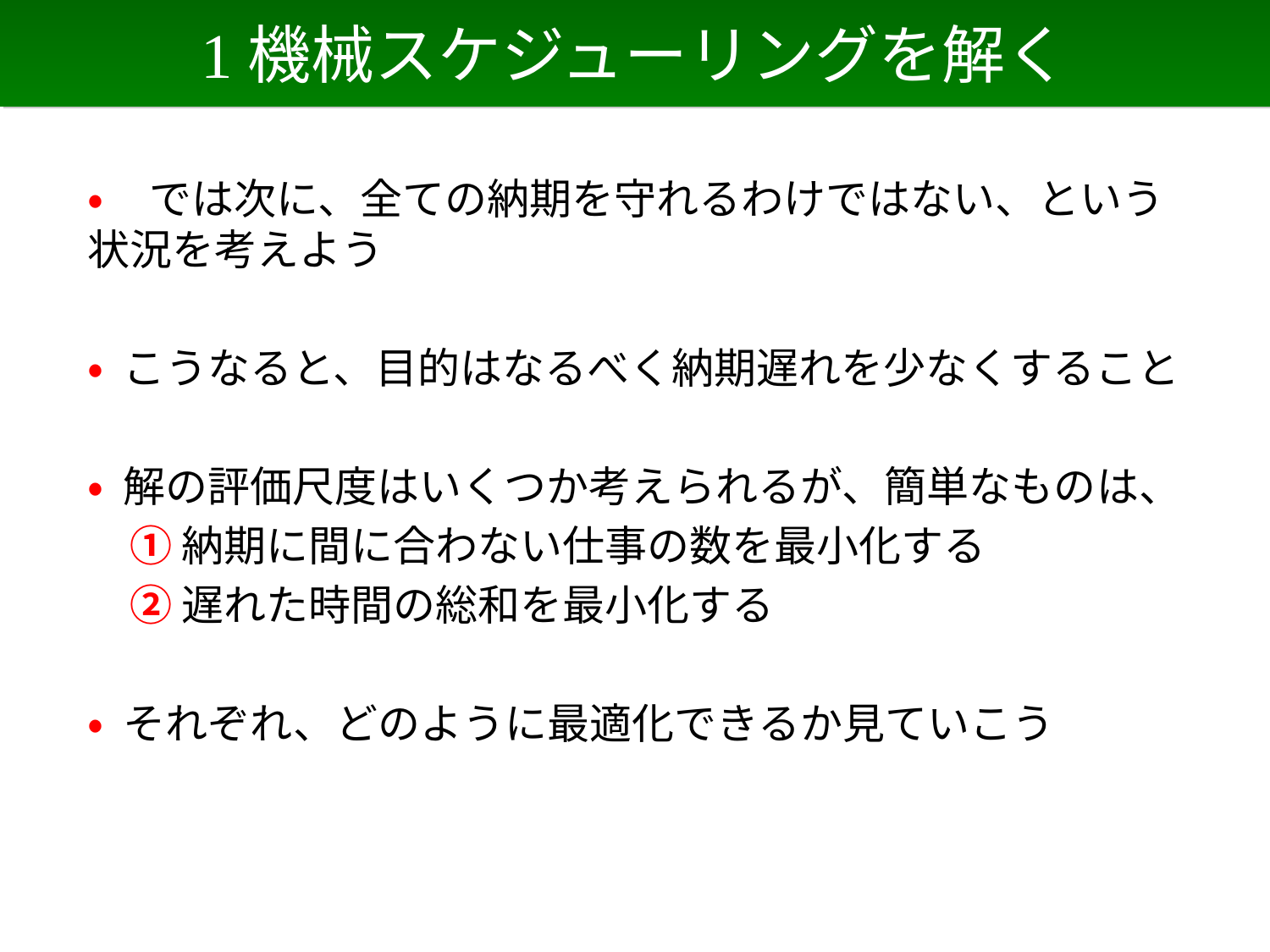

# 1機械スケジューリングを解く
• では次に、全ての納期を守れるわけではない、という状況を考えよう

• こうなると、目的はなるべく納期遅れを少なくすること

• 解の評価尺度はいくつか考えられるが、簡単なものは、
　① 納期に間に合わない仕事の数を最小化する
　② 遅れた時間の総和を最小化する

• それぞれ、どのように最適化できるか見ていこう